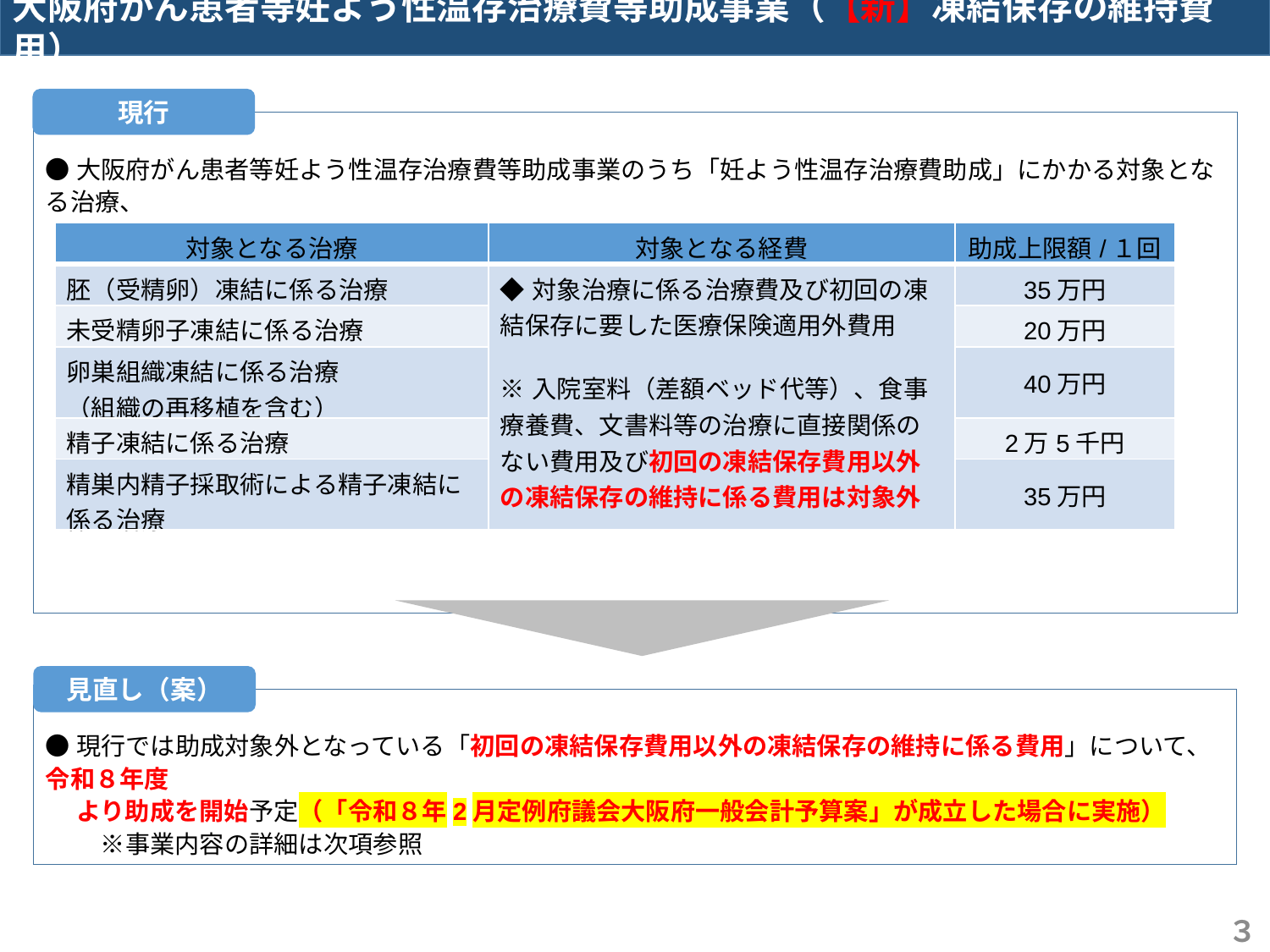

大阪府がん患者等妊よう性温存治療費等助成事業（【新】凍結保存の維持費用）
現行

●大阪府がん患者等妊よう性温存治療費等助成事業のうち「妊よう性温存治療費助成」にかかる対象となる治療、
　 経費及び助成上限額は下記のとおり

| 対象となる治療 | 対象となる経費 | 助成上限額/１回 |
| --- | --- | --- |
| 胚（受精卵）凍結に係る治療 | ◆対象治療に係る治療費及び初回の凍結保存に要した医療保険適用外費用 ※入院室料（差額ベッド代等）、食事療養費、文書料等の治療に直接関係のない費用及び初回の凍結保存費用以外の凍結保存の維持に係る費用は対象外 | 35万円 |
| 未受精卵子凍結に係る治療 |  | 20万円 |
| 卵巣組織凍結に係る治療 （組織の再移植を含む） |  | 40万円 |
| 精子凍結に係る治療 |  | 2万5千円 |
| 精巣内精子採取術による精子凍結に 係る治療 |  | 35万円 |

見直し（案）

●現行では助成対象外となっている「初回の凍結保存費用以外の凍結保存の維持に係る費用」について、令和８年度
　 より助成を開始予定（「令和８年2月定例府議会大阪府一般会計予算案」が成立した場合に実施）
　　 ※事業内容の詳細は次項参照
３